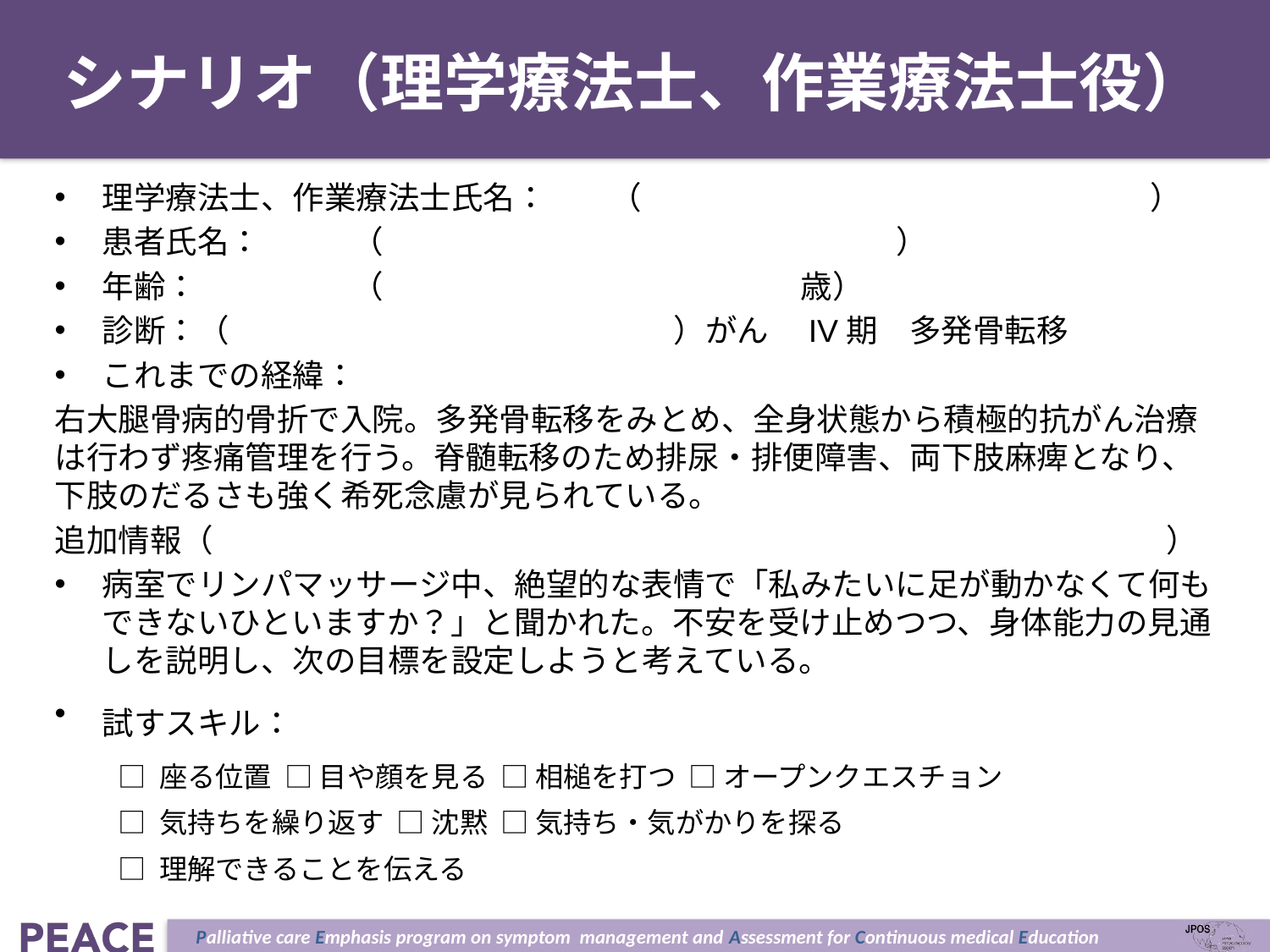

# シナリオ（理学療法士、作業療法士役）
理学療法士、作業療法士氏名：	（		　　　　　　　　　）
患者氏名：	（		　　　　　　　　　）
年齢：	（	　　　　　　　　　　歳）
診断：（				　　）がん　IV期　多発骨転移
これまでの経緯：
右大腿骨病的骨折で入院。多発骨転移をみとめ、全身状態から積極的抗がん治療は行わず疼痛管理を行う。脊髄転移のため排尿・排便障害、両下肢麻痺となり、下肢のだるさも強く希死念慮が見られている。
追加情報（　　　　　　　　　　　　　　　　　　　　　　　　　　　　　　）
病室でリンパマッサージ中、絶望的な表情で「私みたいに足が動かなくて何もできないひといますか？」と聞かれた。不安を受け止めつつ、身体能力の見通しを説明し、次の目標を設定しようと考えている。
試すスキル：
□ 座る位置  □ 目や顔を見る  □ 相槌を打つ  □ オープンクエスチョン
□ 気持ちを繰り返す  □ 沈黙  □ 気持ち・気がかりを探る
□ 理解できることを伝える